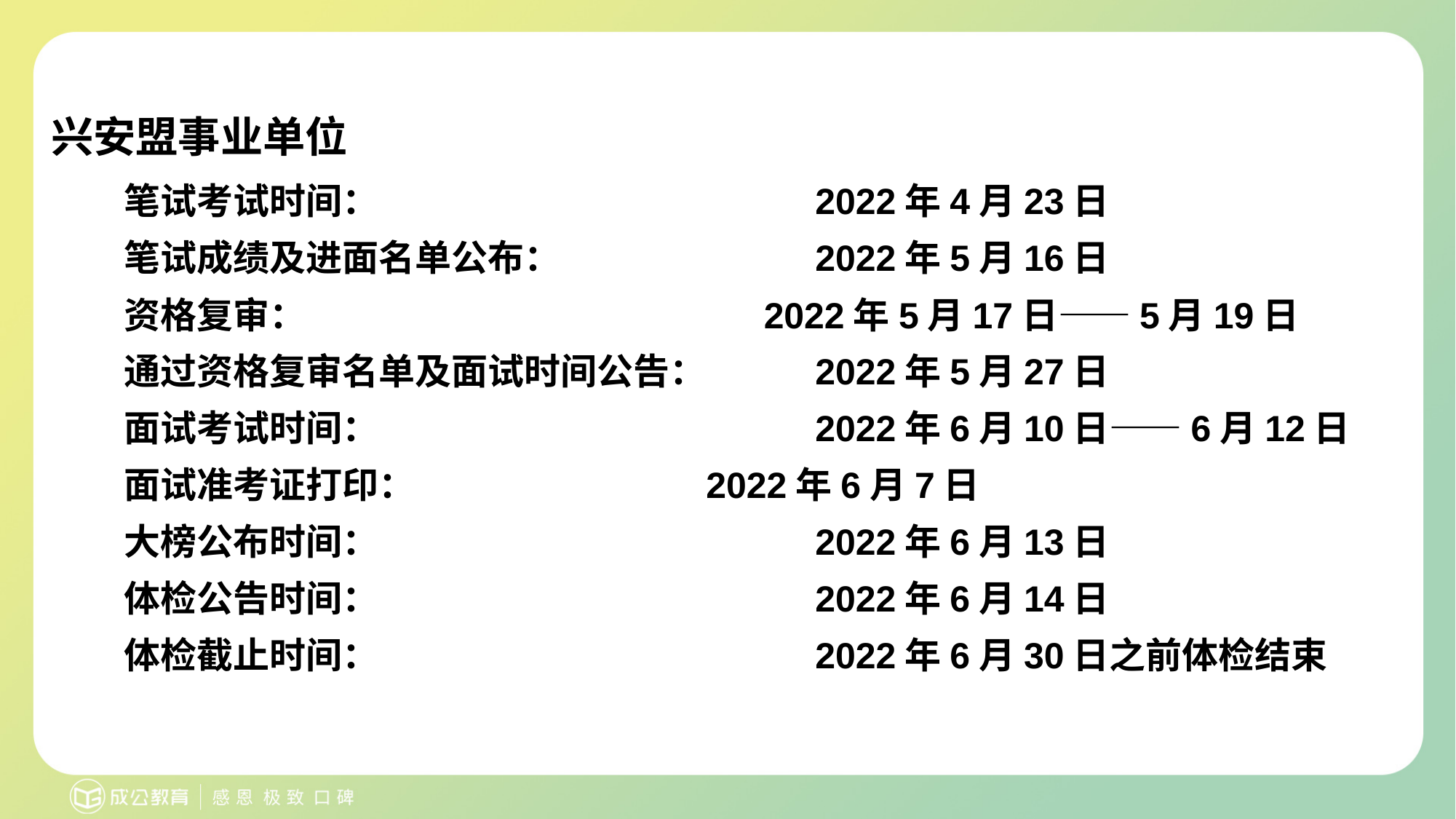

# 兴安盟事业单位
笔试考试时间：				2022年4月23日
笔试成绩及进面名单公布：			2022年5月16日
资格复审：				      2022年5月17日——5月19日
通过资格复审名单及面试时间公告：	2022年5月27日
面试考试时间：				2022年6月10日——6月12日
面试准考证打印：	        		2022年6月7日
大榜公布时间：				2022年6月13日
体检公告时间：				2022年6月14日
体检截止时间：				2022年6月30日之前体检结束